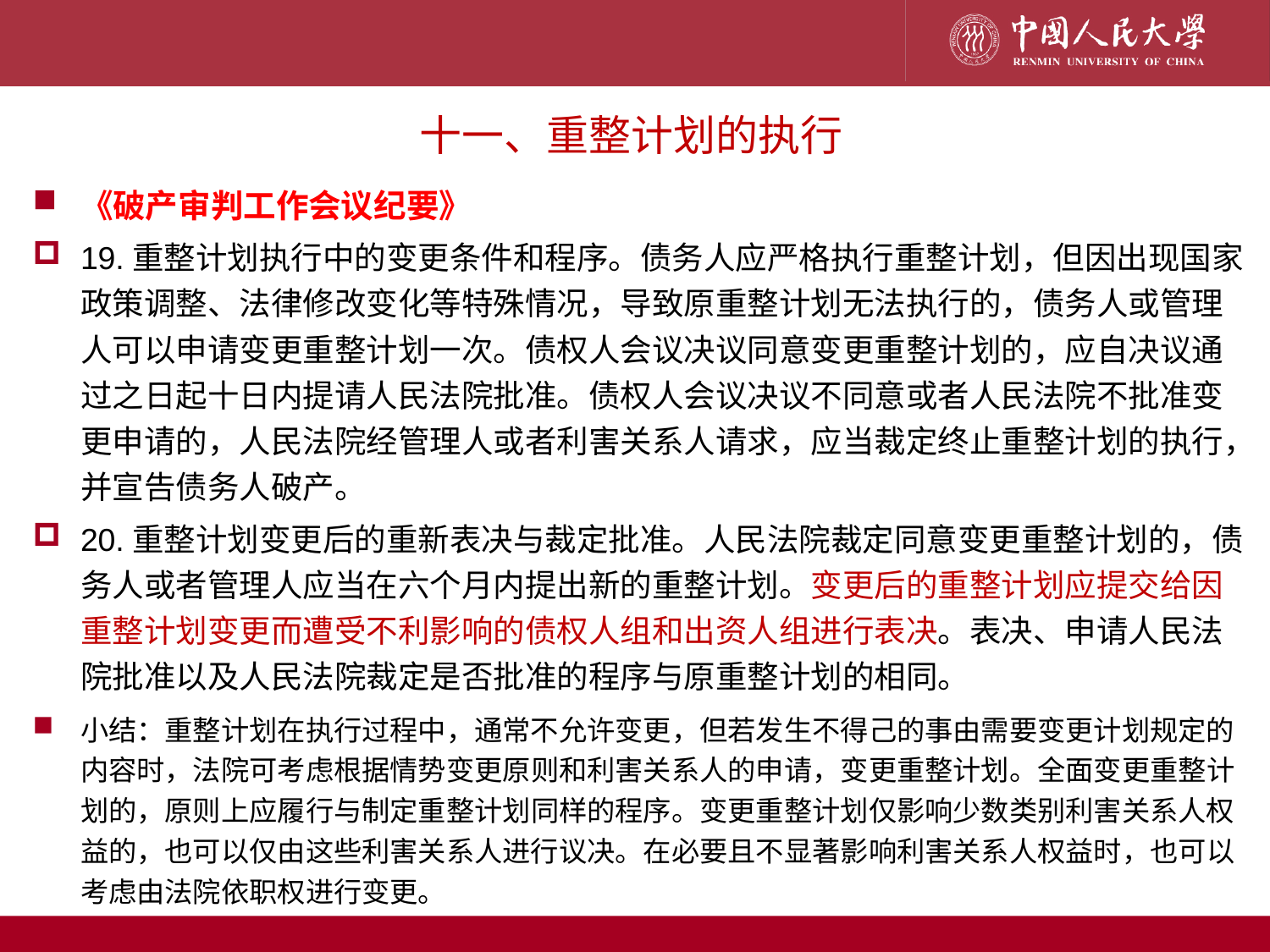

十一、重整计划的执行
《破产审判工作会议纪要》
19.重整计划执行中的变更条件和程序。债务人应严格执行重整计划，但因出现国家政策调整、法律修改变化等特殊情况，导致原重整计划无法执行的，债务人或管理人可以申请变更重整计划一次。债权人会议决议同意变更重整计划的，应自决议通过之日起十日内提请人民法院批准。债权人会议决议不同意或者人民法院不批准变更申请的，人民法院经管理人或者利害关系人请求，应当裁定终止重整计划的执行，并宣告债务人破产。
20.重整计划变更后的重新表决与裁定批准。人民法院裁定同意变更重整计划的，债务人或者管理人应当在六个月内提出新的重整计划。变更后的重整计划应提交给因重整计划变更而遭受不利影响的债权人组和出资人组进行表决。表决、申请人民法院批准以及人民法院裁定是否批准的程序与原重整计划的相同。
小结：重整计划在执行过程中，通常不允许变更，但若发生不得己的事由需要变更计划规定的内容时，法院可考虑根据情势变更原则和利害关系人的申请，变更重整计划。全面变更重整计划的，原则上应履行与制定重整计划同样的程序。变更重整计划仅影响少数类别利害关系人权益的，也可以仅由这些利害关系人进行议决。在必要且不显著影响利害关系人权益时，也可以考虑由法院依职权进行变更。